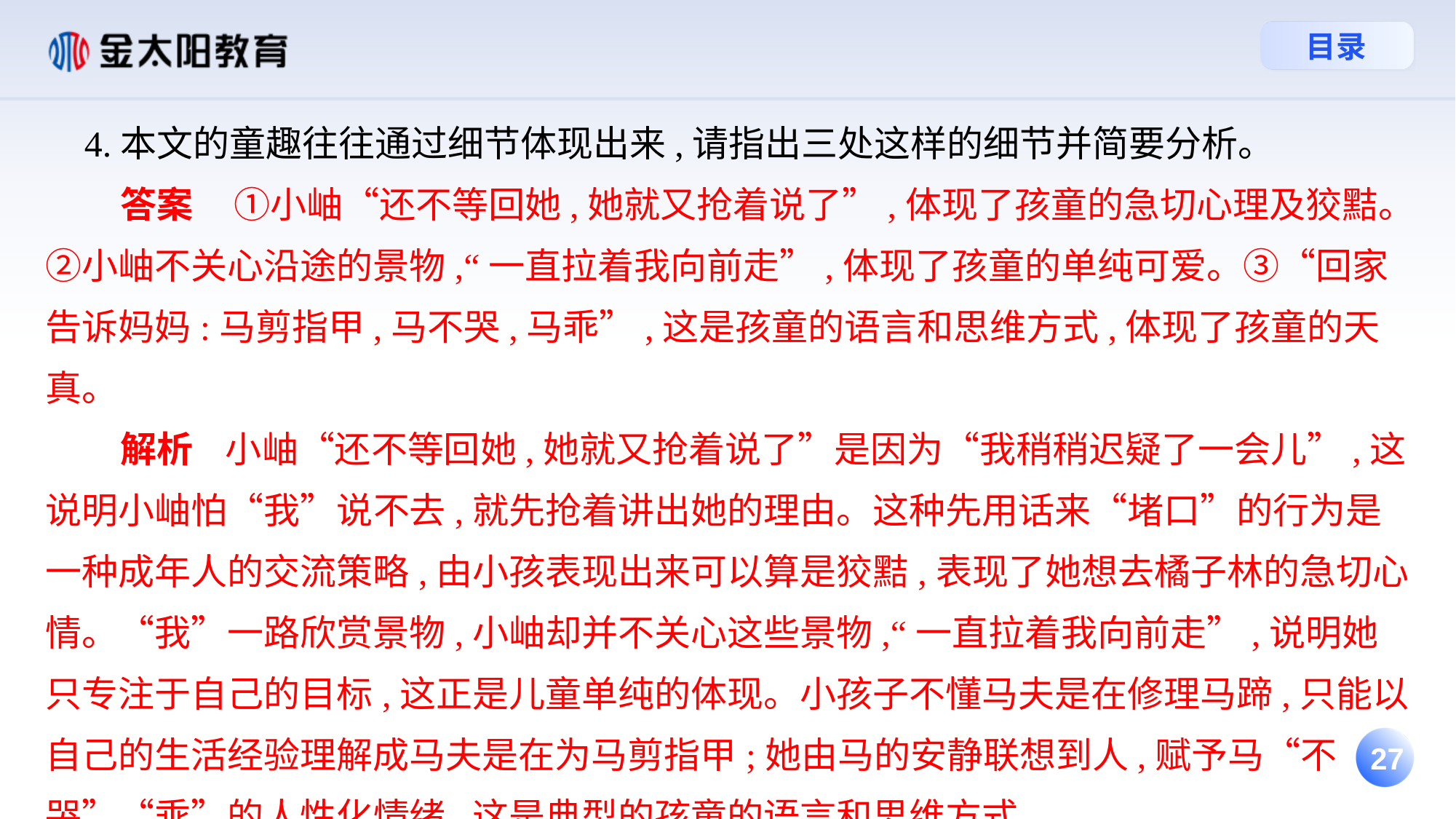

4.本文的童趣往往通过细节体现出来,请指出三处这样的细节并简要分析。
        答案     ①小岫“还不等回她,她就又抢着说了”,体现了孩童的急切心理及狡黠。②小岫不关心沿途的景物,“一直拉着我向前走”,体现了孩童的单纯可爱。③“回家告诉妈妈:马剪指甲,马不哭,马乖”,这是孩童的语言和思维方式,体现了孩童的天真。
        解析    小岫“还不等回她,她就又抢着说了”是因为“我稍稍迟疑了一会儿”,这说明小岫怕“我”说不去,就先抢着讲出她的理由。这种先用话来“堵口”的行为是一种成年人的交流策略,由小孩表现出来可以算是狡黠,表现了她想去橘子林的急切心情。“我”一路欣赏景物,小岫却并不关心这些景物,“一直拉着我向前走”,说明她只专注于自己的目标,这正是儿童单纯的体现。小孩子不懂马夫是在修理马蹄,只能以自己的生活经验理解成马夫是在为马剪指甲;她由马的安静联想到人,赋予马“不哭”“乖”的人性化情绪,这是典型的孩童的语言和思维方式。